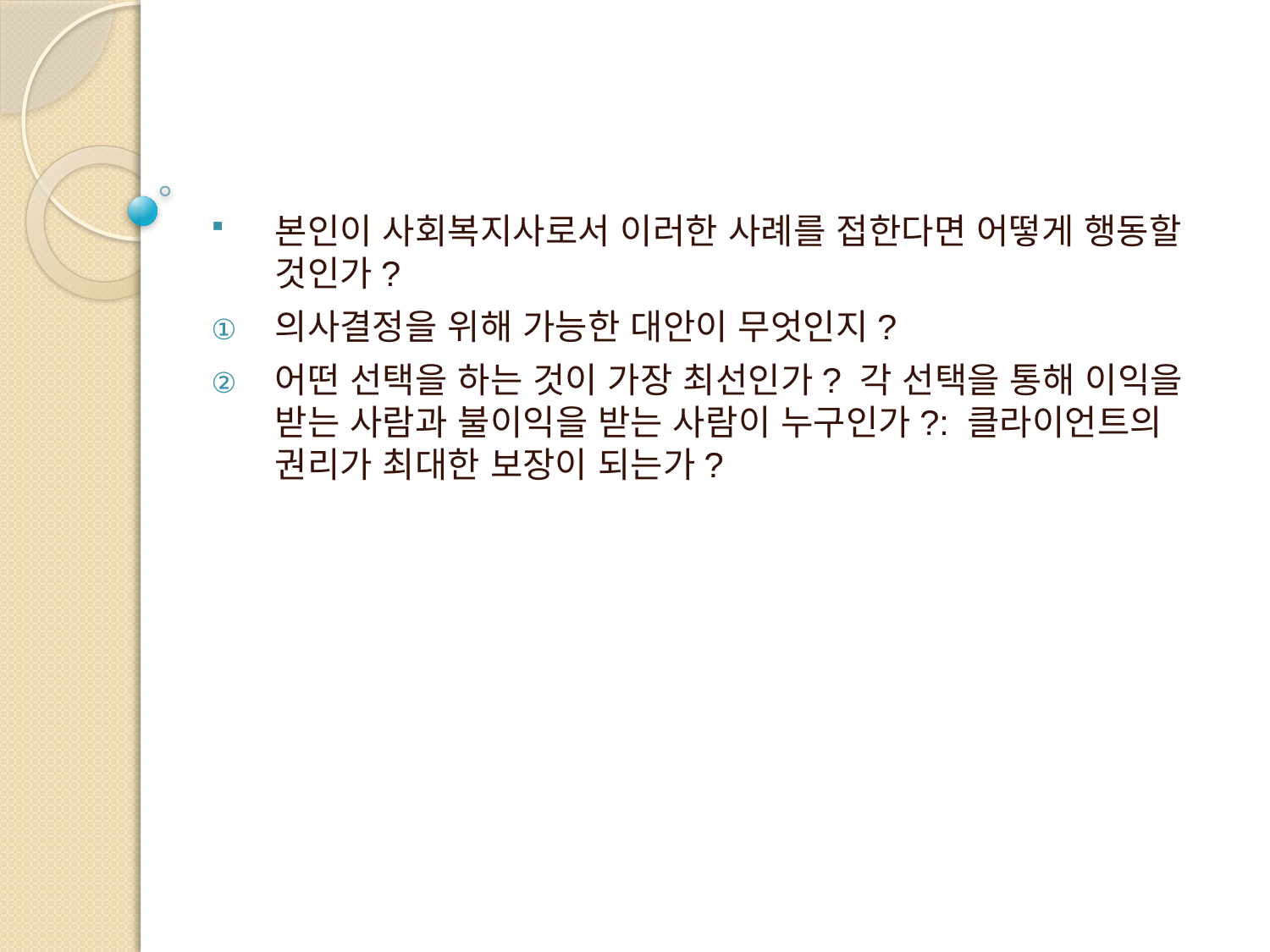

본인이 사회복지사로서 이러한 사례를 접한다면 어떻게 행동할 것인가?
의사결정을 위해 가능한 대안이 무엇인지?
어떤 선택을 하는 것이 가장 최선인가? 각 선택을 통해 이익을 받는 사람과 불이익을 받는 사람이 누구인가?: 클라이언트의 권리가 최대한 보장이 되는가?